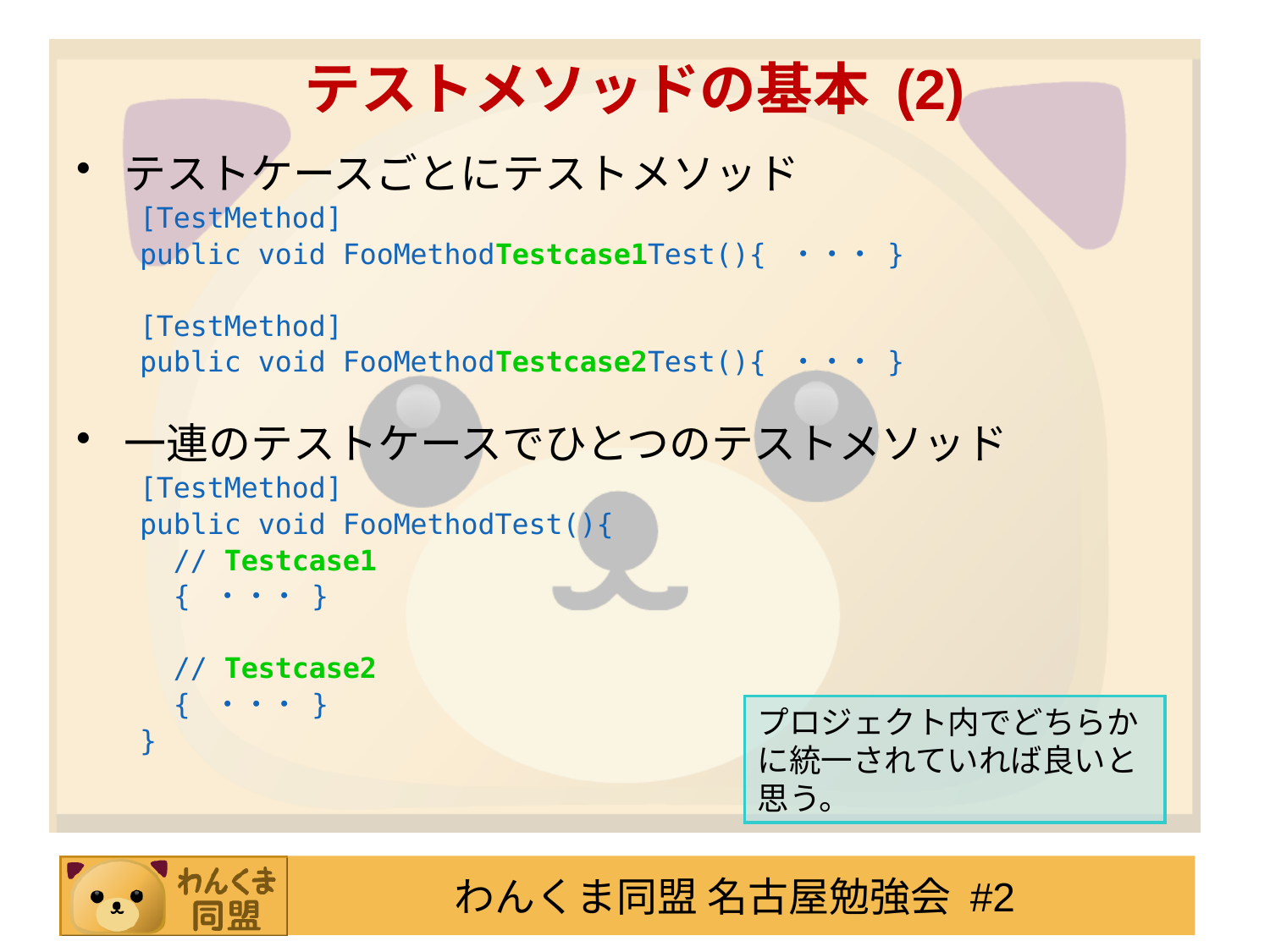

テストメソッドの基本 (2)
テストケースごとにテストメソッド
[TestMethod]
public void FooMethodTestcase1Test(){ ・・・ }

[TestMethod]
public void FooMethodTestcase2Test(){ ・・・ }

一連のテストケースでひとつのテストメソッド
[TestMethod]
public void FooMethodTest(){
  // Testcase1
  { ・・・ }

  // Testcase2
  { ・・・ }
}
プロジェクト内でどちらかに統一されていれば良いと思う。